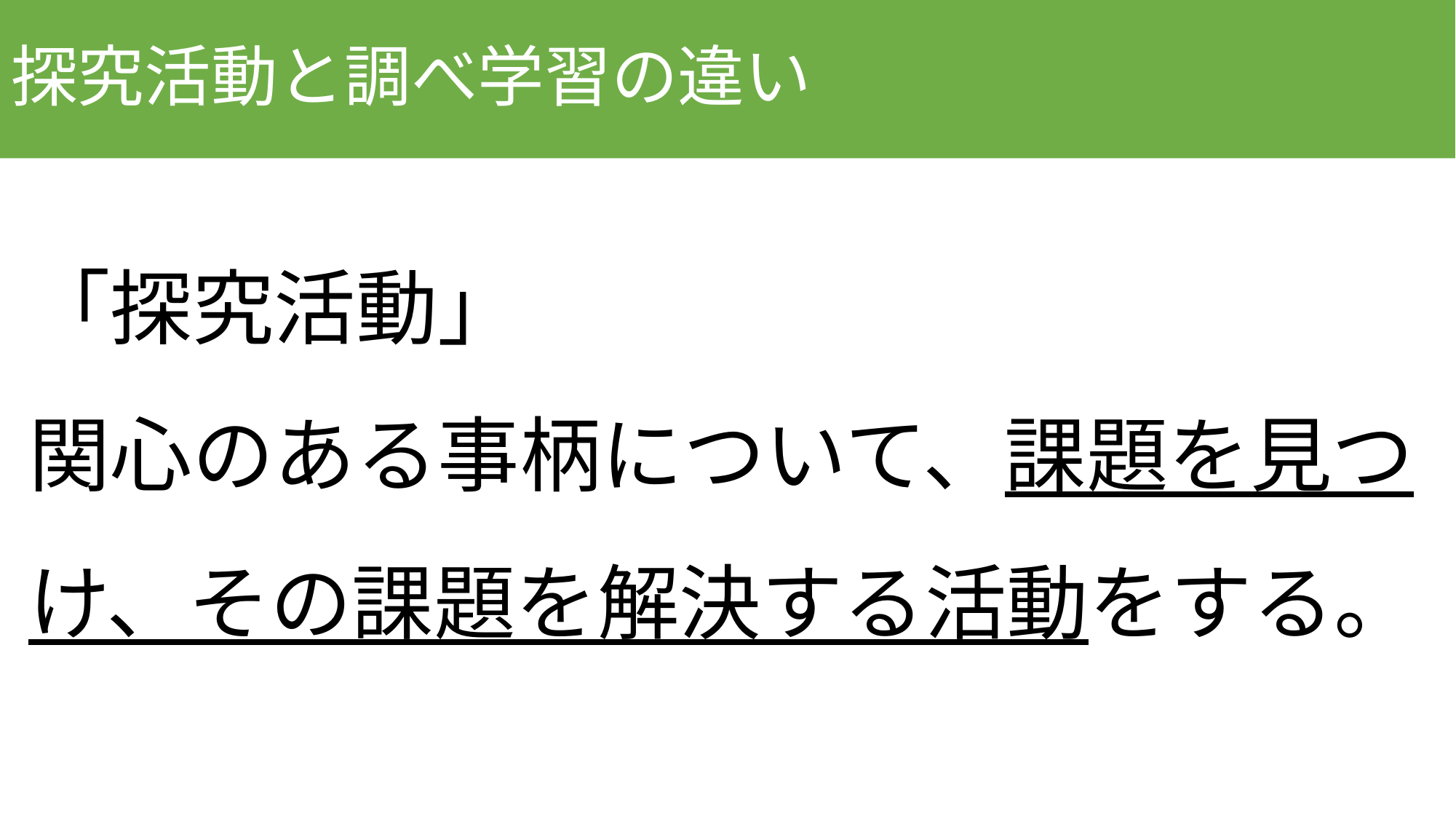

# 探究活動と調べ学習の違い
「探究活動」
関心のある事柄について、課題を見つけ、その課題を解決する活動をする。